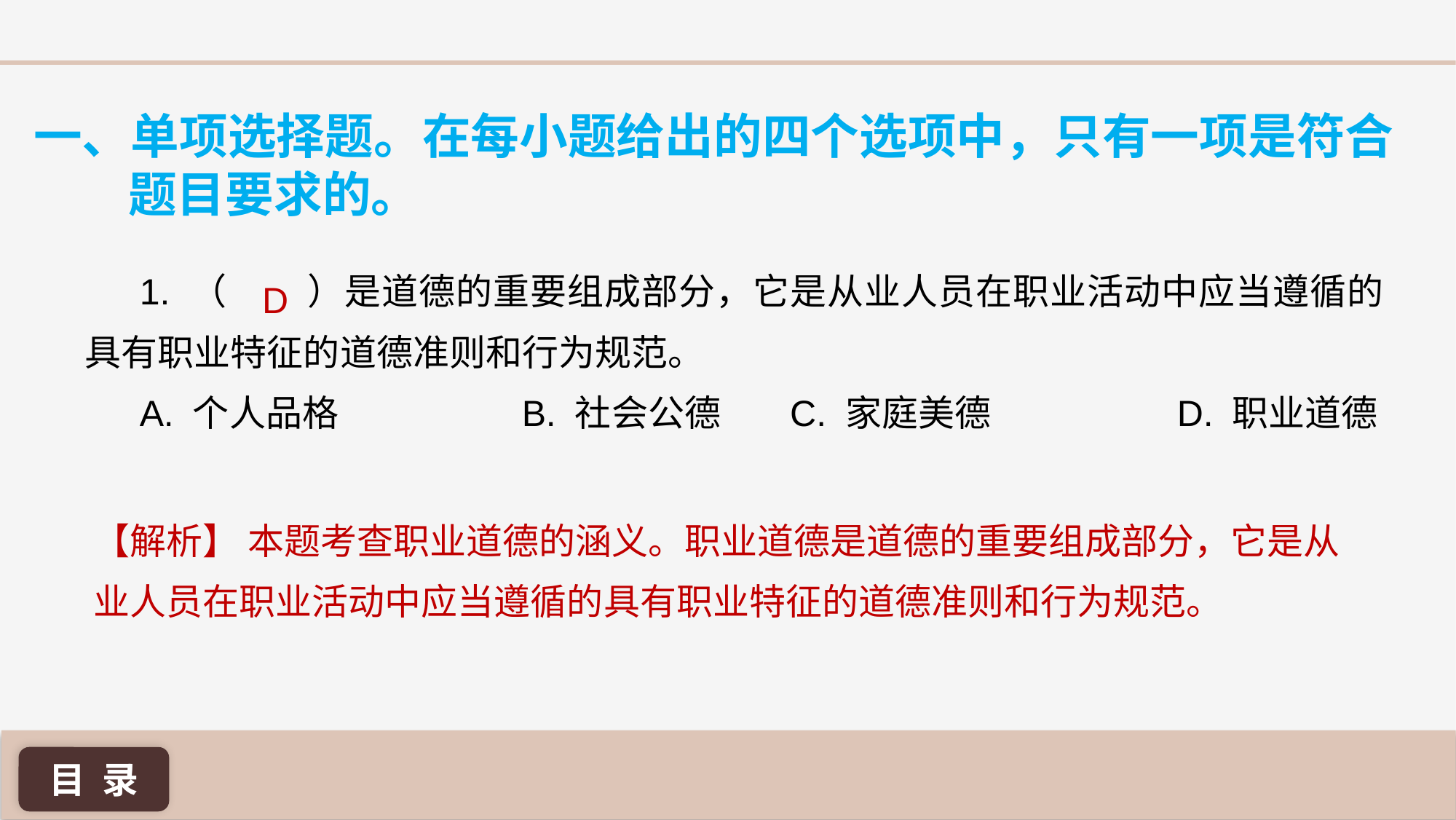

一、单项选择题。在每小题给出的四个选项中，只有一项是符合题目要求的。
1. （ 	）是道德的重要组成部分，它是从业人员在职业活动中应当遵循的具有职业特征的道德准则和行为规范。
A. 个人品格 		B. 社会公德 	     C. 家庭美德 		D. 职业道德
D
【解析】 本题考查职业道德的涵义。职业道德是道德的重要组成部分，它是从业人员在职业活动中应当遵循的具有职业特征的道德准则和行为规范。